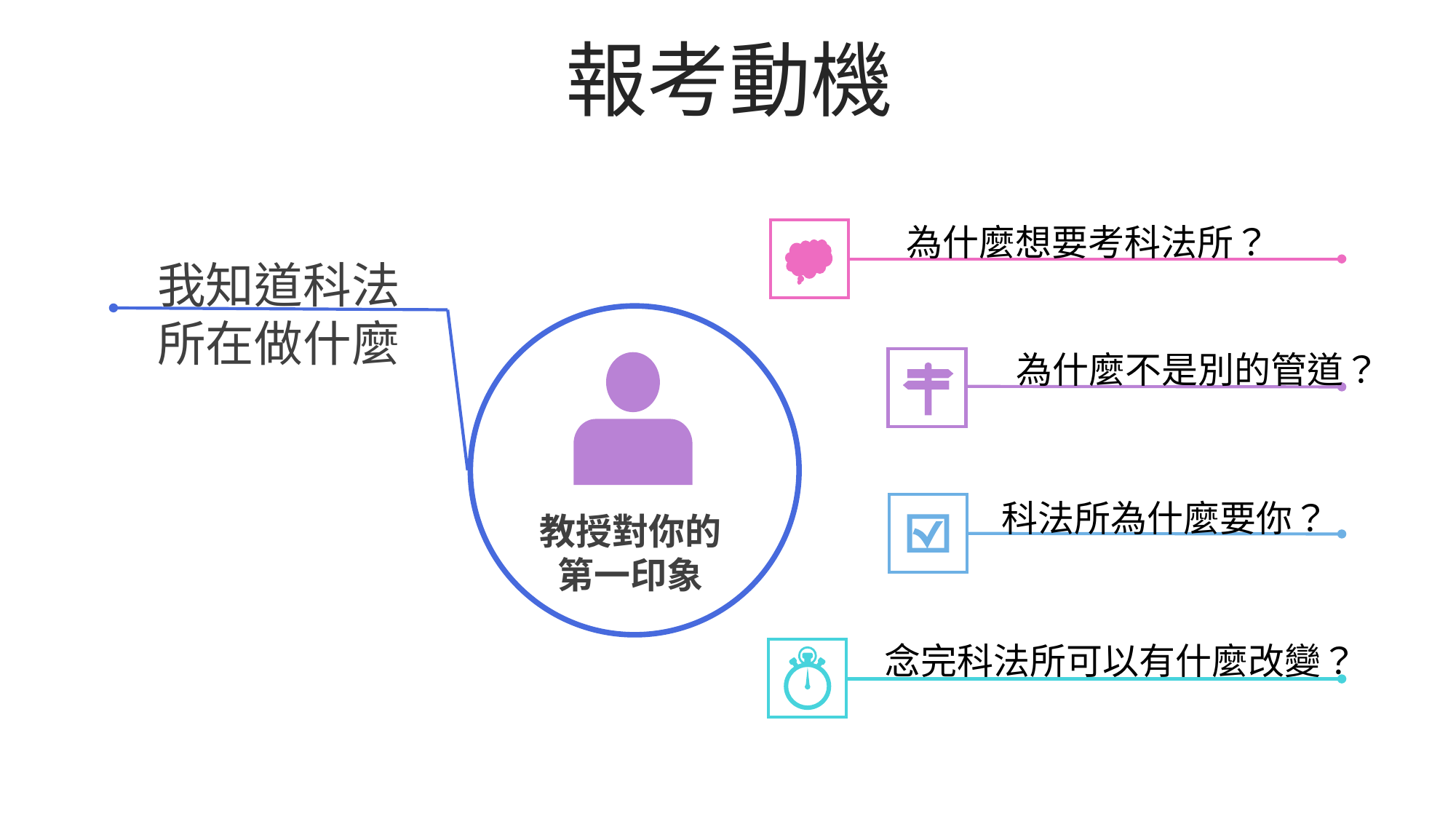

報考動機
為什麼想要考科法所？

我知道科法所在做什麼

為什麼不是別的管道？

科法所為什麼要你？

教授對你的第一印象

念完科法所可以有什麼改變？